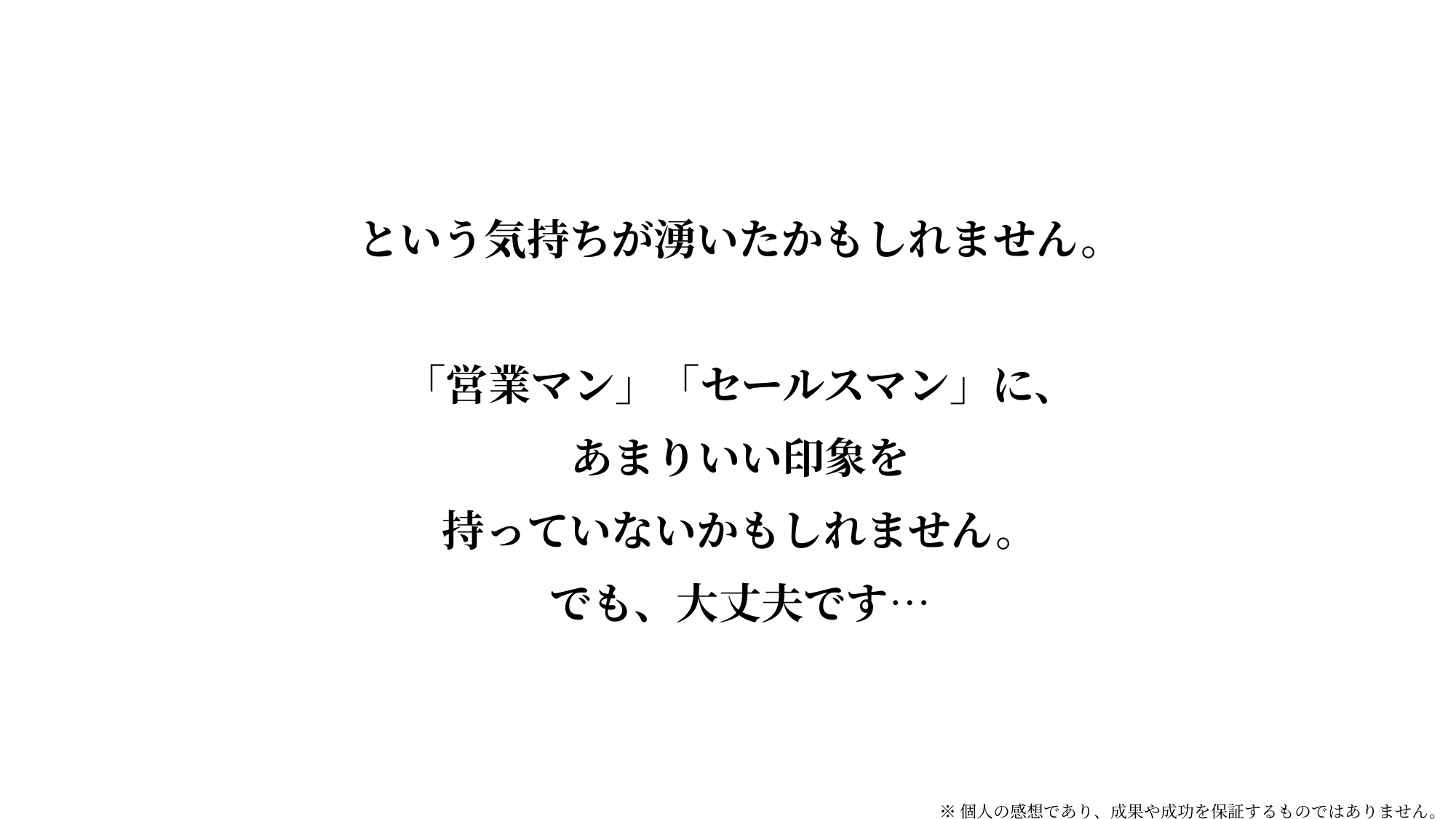

という気持ちが湧いたかもしれません。

「営業マン」「セールスマン」に、
あまりいい印象を
持っていないかもしれません。
でも、大丈夫です…
※個人の感想であり、成果や成功を保証するものではありません。